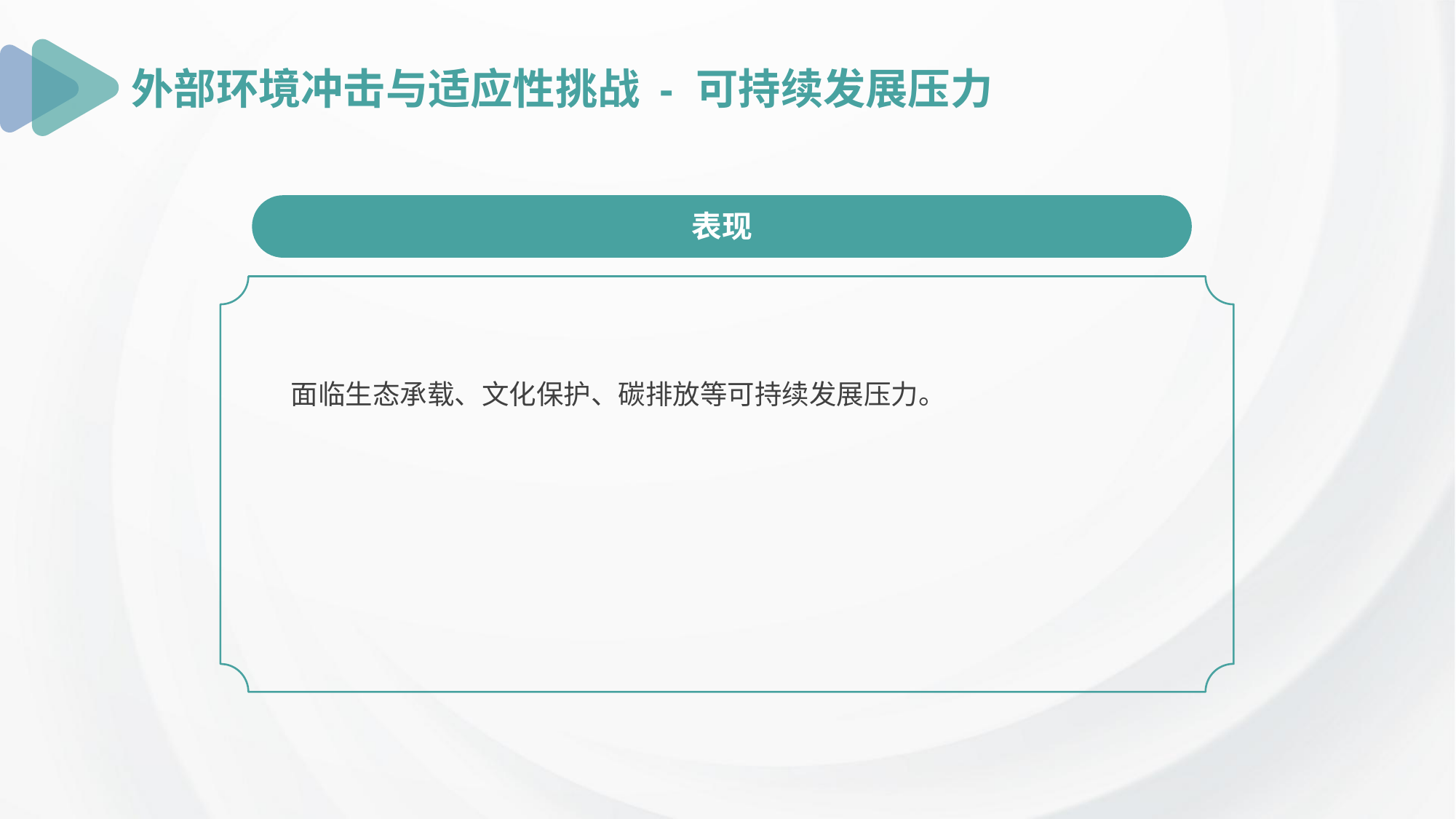

外部环境冲击与适应性挑战 - 可持续发展压力

表现

面临生态承载、文化保护、碳排放等可持续发展压力。